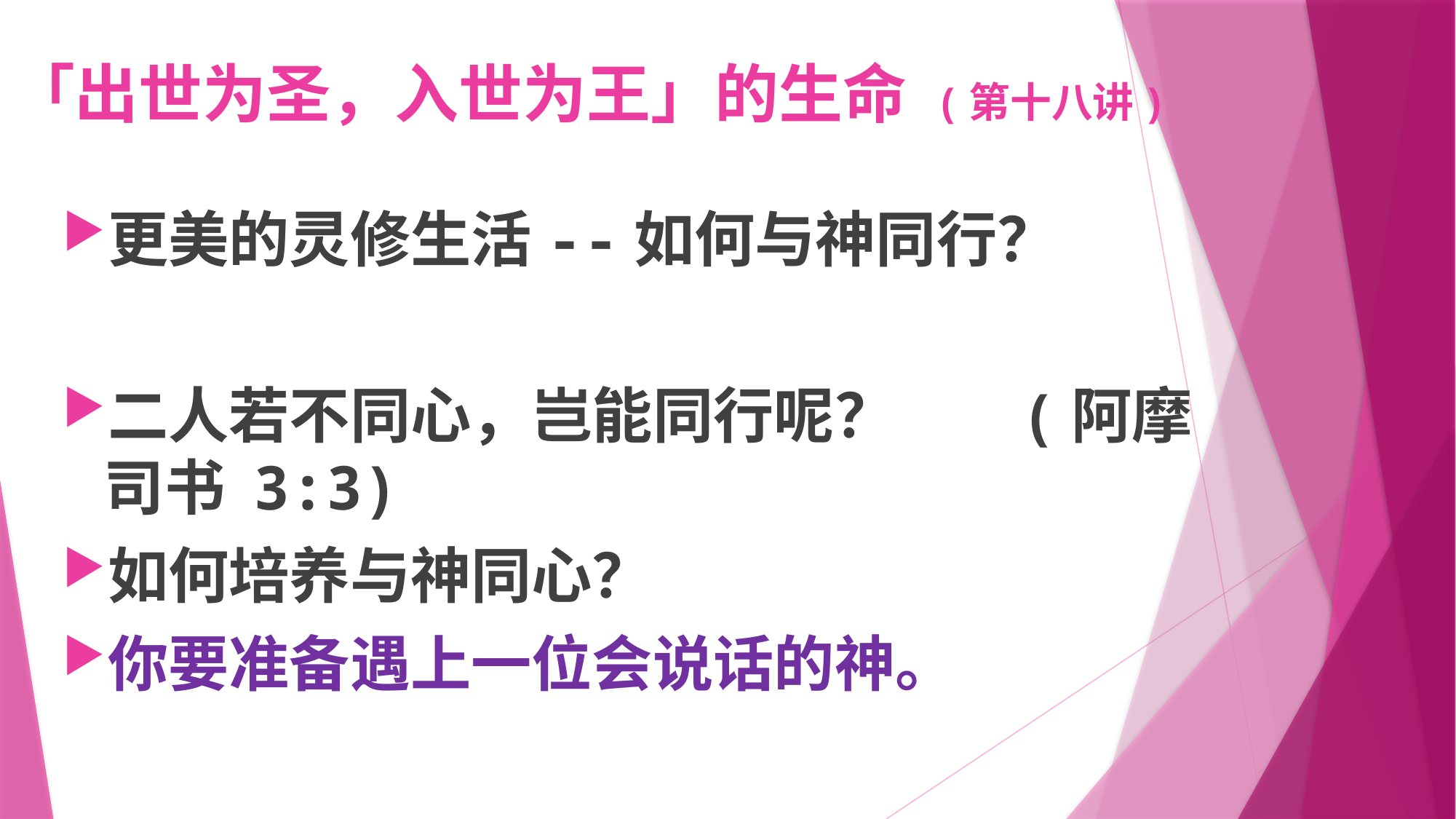

# 「出世为圣，入世为王」的生命 (第十八讲)
更美的灵修生活--如何与神同行？

二人若不同心，岂能同行呢？        (阿摩司书 3:3)
如何培养与神同心？
你要准备遇上一位会说话的神。